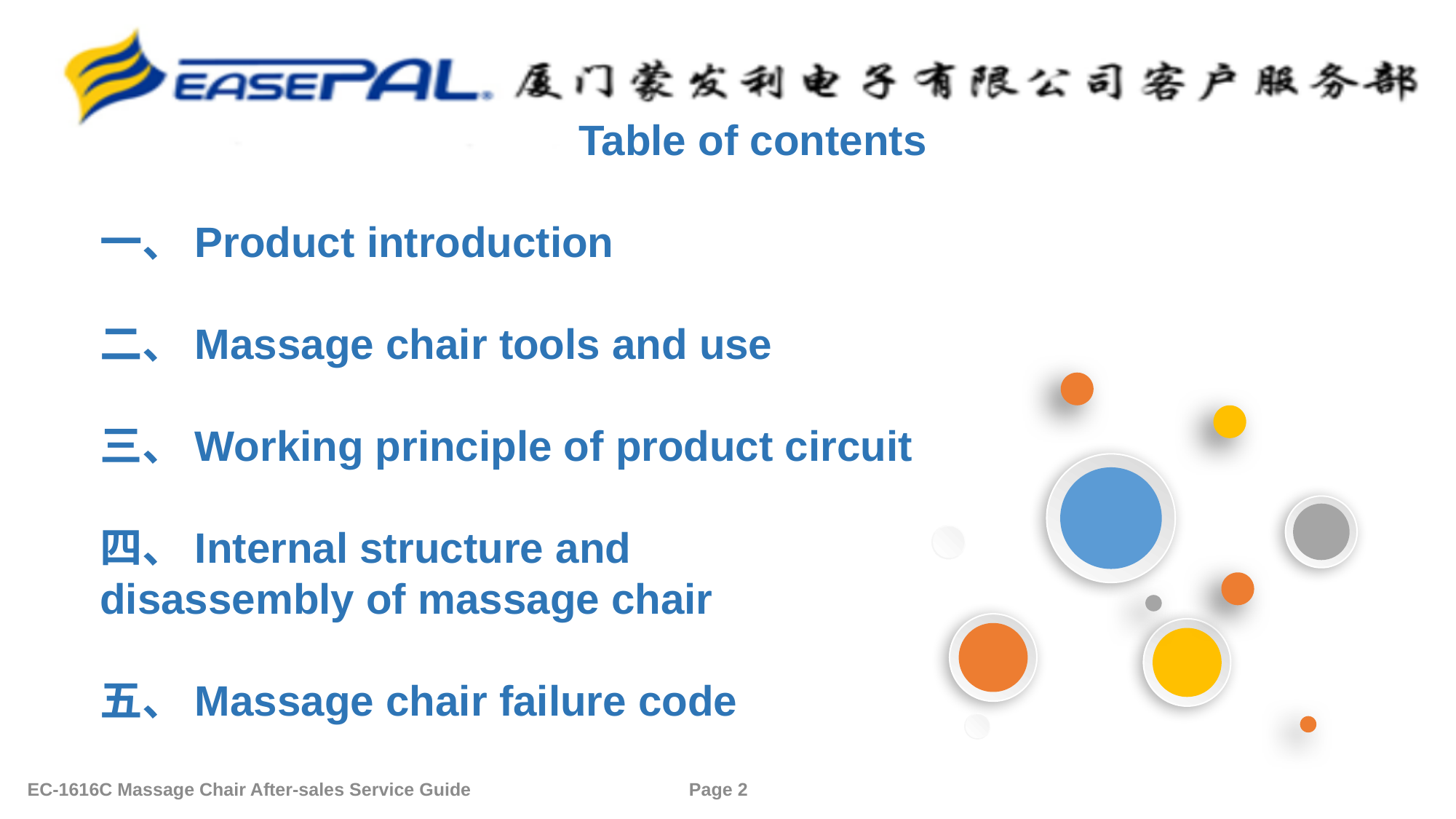

Table of contents

一、Product introduction

二、Massage chair tools and use

三、Working principle of product circuit

四、Internal structure and
disassembly of massage chair

五、Massage chair failure code

EC-1616C Massage Chair After-sales Service Guide
Page 2